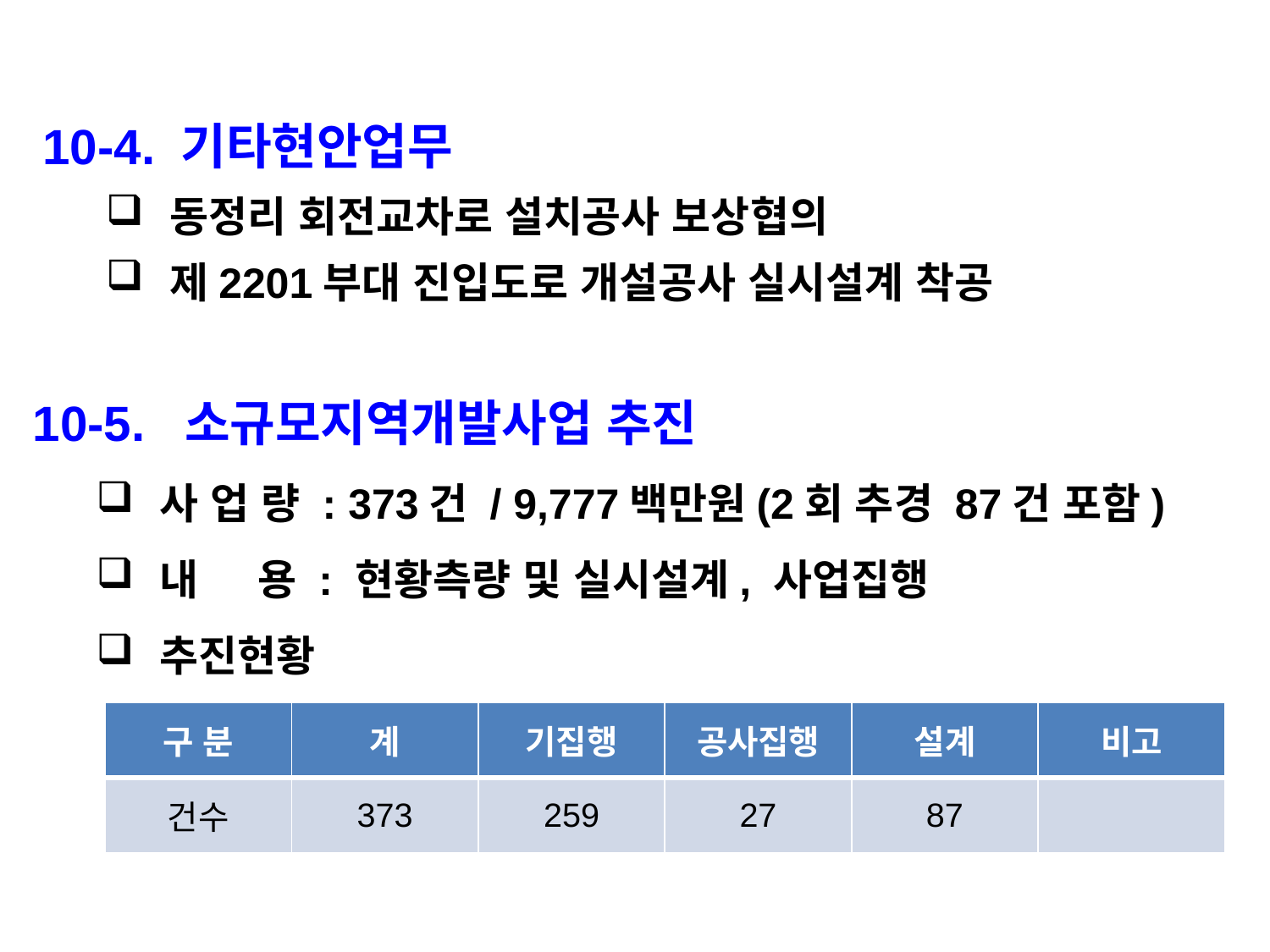

10-4. 기타현안업무
동정리 회전교차로 설치공사 보상협의
제2201부대 진입도로 개설공사 실시설계 착공
10-5.  소규모지역개발사업 추진
사 업 량 : 373건 / 9,777백만원(2회 추경 87건 포함)
내     용 : 현황측량 및 실시설계, 사업집행
추진현황
| 구 분 | 계 | 기집행 | 공사집행 | 설계 | 비고 |
| --- | --- | --- | --- | --- | --- |
| 건수 | 373 | 259 | 27 | 87 |  |